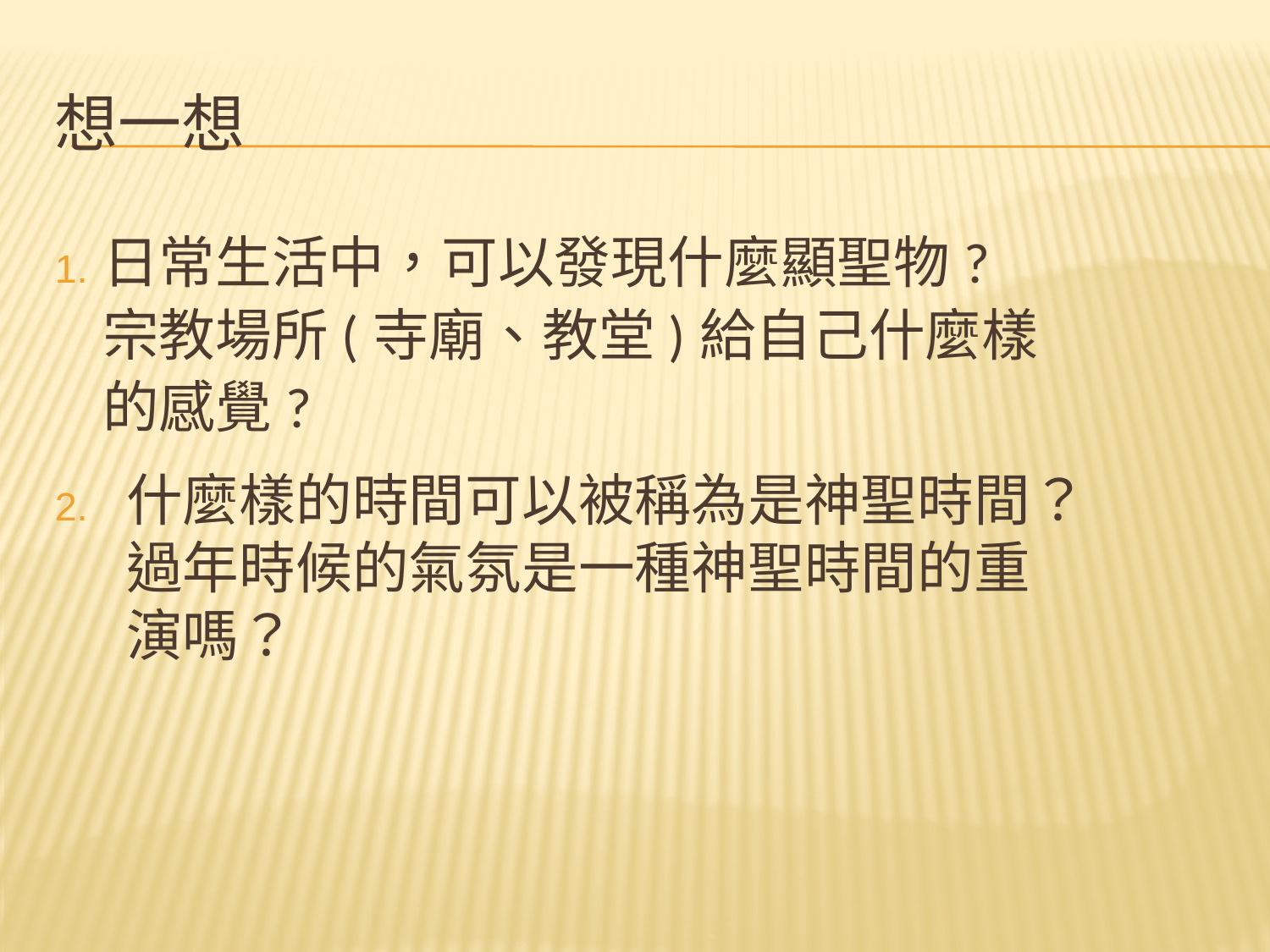

# 想一想
日常生活中，可以發現什麼顯聖物?宗教場所(寺廟、教堂)給自己什麼樣的感覺?
什麼樣的時間可以被稱為是神聖時間？過年時候的氣氛是一種神聖時間的重演嗎？